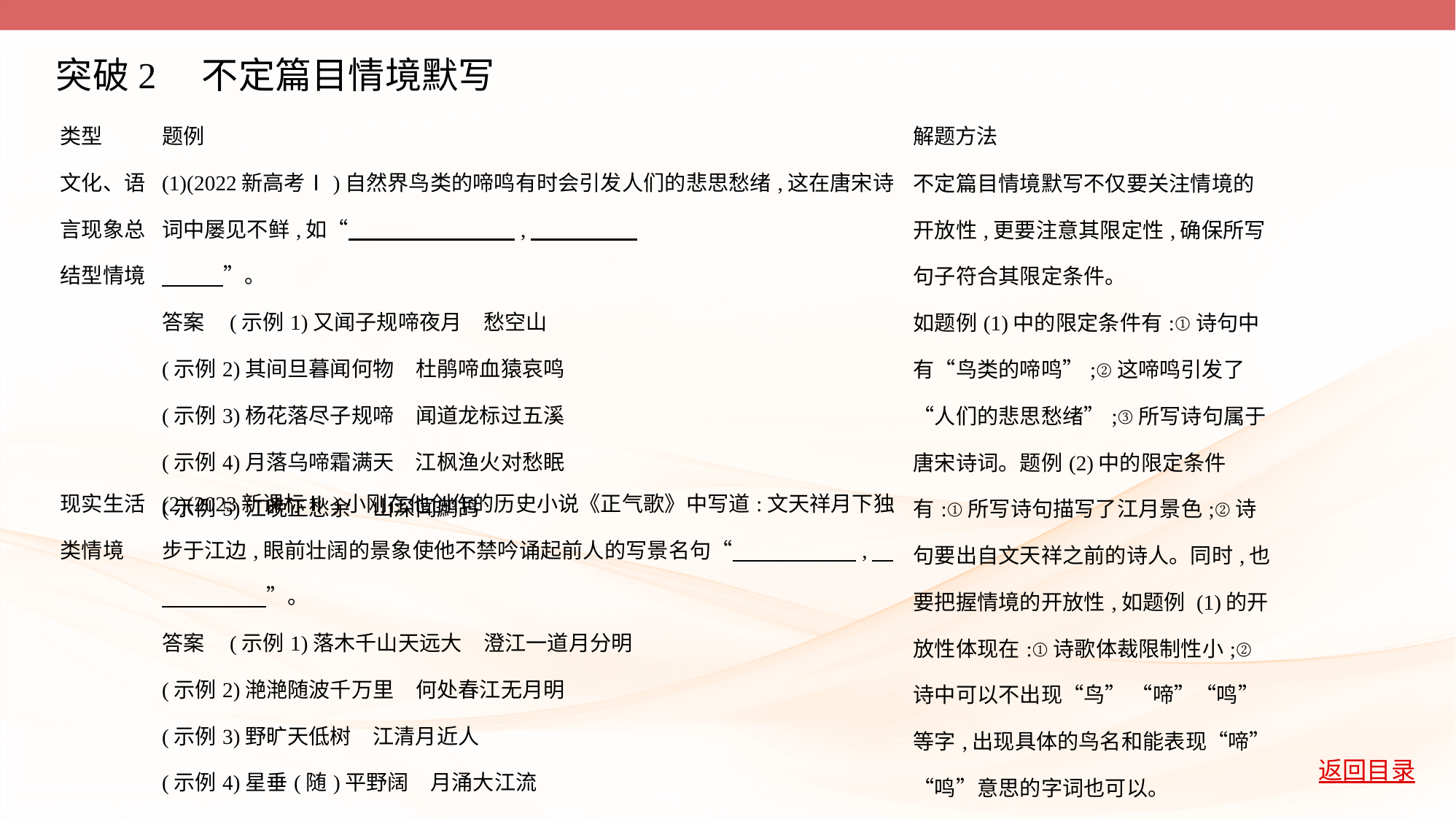

突破2　不定篇目情境默写
| 类型 | 题例 | 解题方法 |
| --- | --- | --- |
| 文化、语言现象总结型情境 | (1)(2022新高考Ⅰ)自然界鸟类的啼鸣有时会引发人们的悲思愁绪,这在唐宋诗词中屡见不鲜,如“　　　    　　　    ,　　　　　 　　    ”。 答案    (示例1)又闻子规啼夜月　愁空山 (示例2)其间旦暮闻何物　杜鹃啼血猿哀鸣 (示例3)杨花落尽子规啼　闻道龙标过五溪 (示例4)月落乌啼霜满天　江枫渔火对愁眠 (示例5)江晚正愁余　山深闻鹧鸪 | 不定篇目情境默写不仅要关注情境的开放性,更要注意其限定性,确保所写句子符合其限定条件。 如题例(1)中的限定条件有:①诗句中有“鸟类的啼鸣”;②这啼鸣引发了 “人们的悲思愁绪”;③所写诗句属于唐宋诗词。题例(2)中的限定条件有:①所写诗句描写了江月景色;②诗句要出自文天祥之前的诗人。同时,也要把握情境的开放性,如题例 (1)的开放性体现在:①诗歌体裁限制性小;②诗中可以不出现“鸟” “啼”“鸣”等字,出现具体的鸟名和能表现“啼”“鸣”意思的字词也可以。 |
| 现实生活类情境 | (2)(2023新课标Ⅱ)小刚在他创作的历史小说《正气歌》中写道:文天祥月下独步于江边,眼前壮阔的景象使他不禁吟诵起前人的写景名句“    　　　　    ,　　　　　    ”。 答案    (示例1)落木千山天远大　澄江一道月分明 (示例2)滟滟随波千万里　何处春江无月明 (示例3)野旷天低树　江清月近人 (示例4)星垂(随)平野阔　月涌大江流 |  |